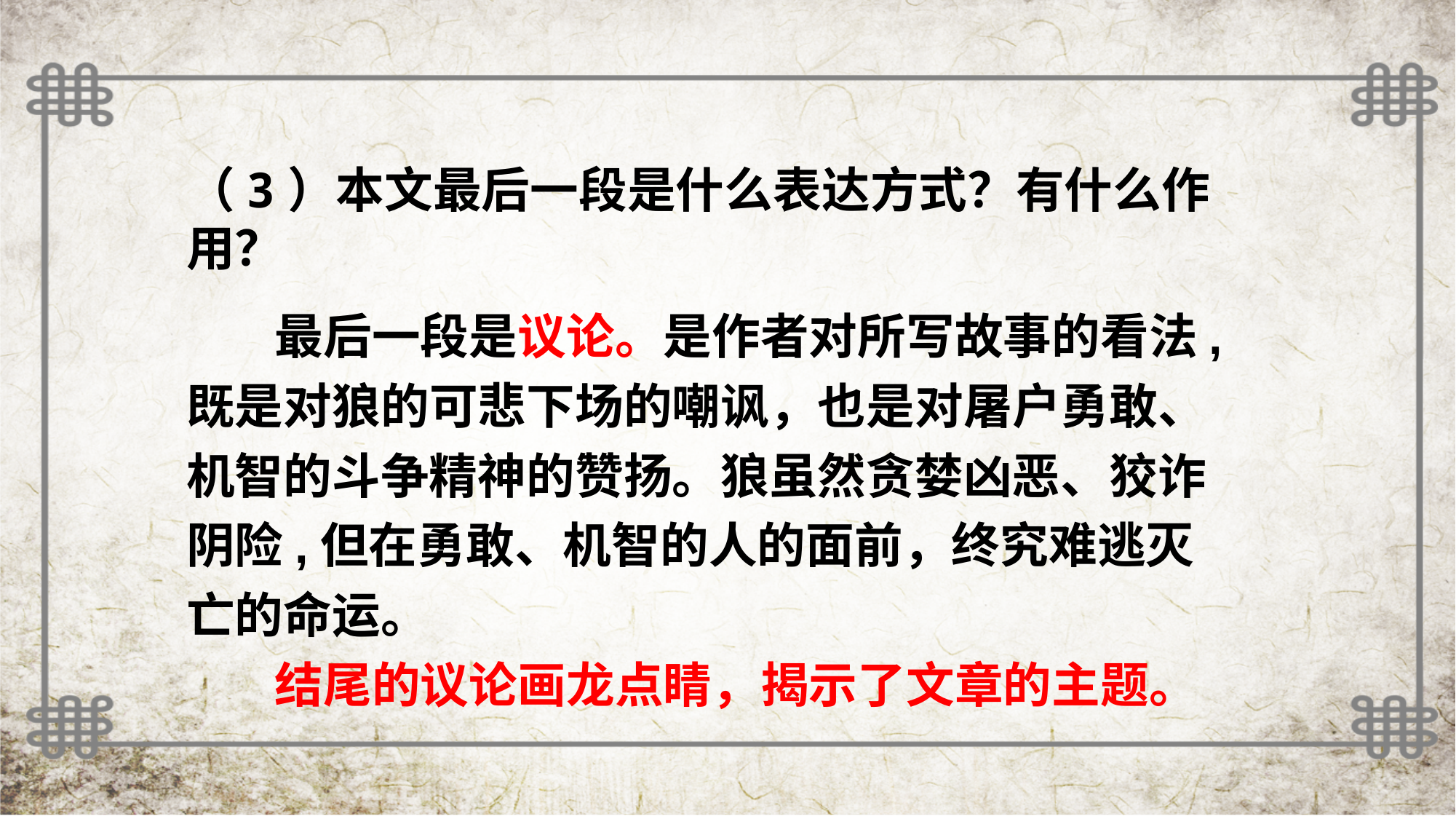

（3）本文最后一段是什么表达方式？有什么作用？
  最后一段是议论。是作者对所写故事的看法,既是对狼的可悲下场的嘲讽，也是对屠户勇敢、机智的斗争精神的赞扬。狼虽然贪婪凶恶、狡诈阴险,但在勇敢、机智的人的面前，终究难逃灭亡的命运。
  结尾的议论画龙点睛，揭示了文章的主题。